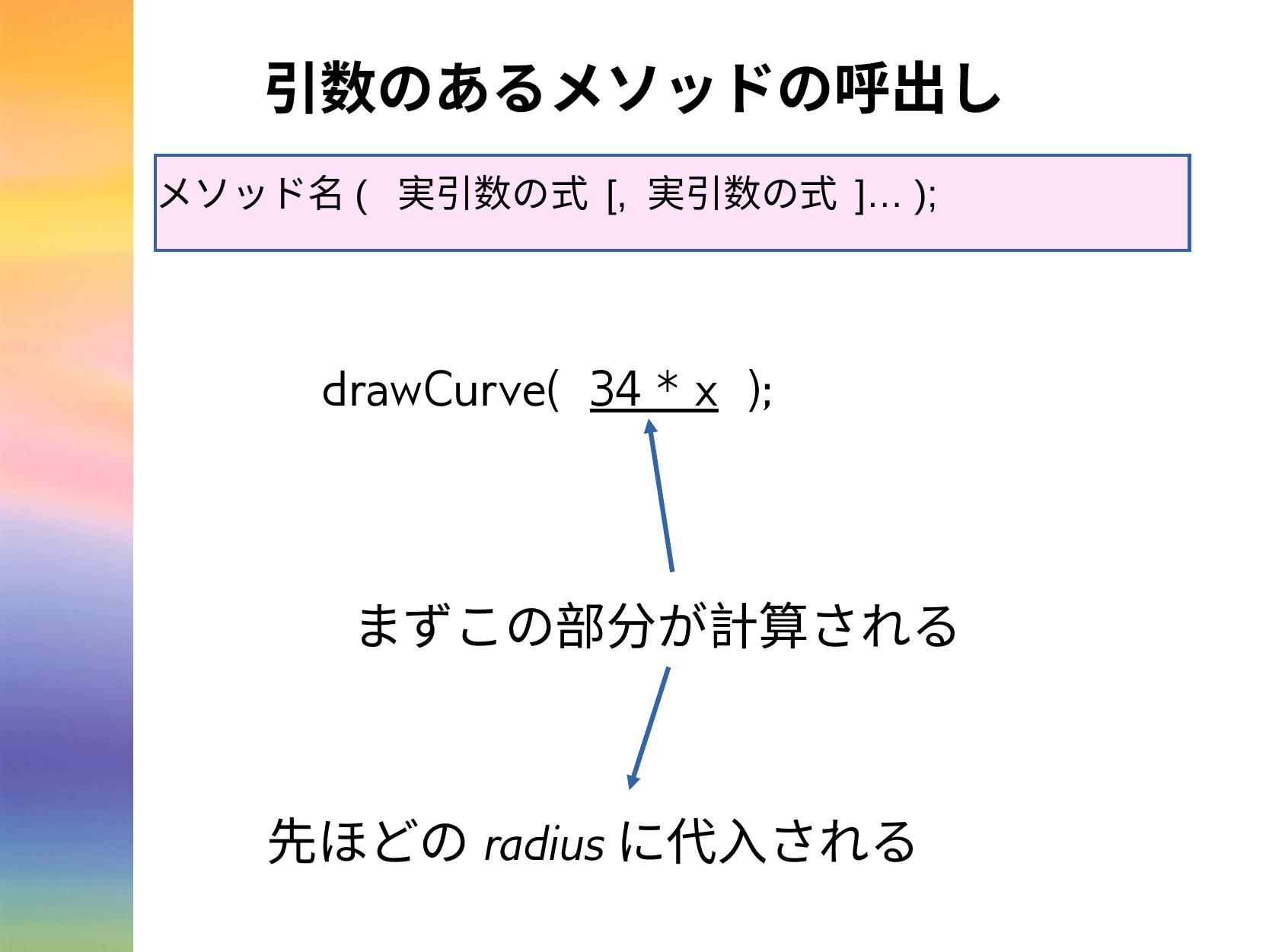

# 引数のあるメソッドの呼出し

メソッド名(  実引数の式 [, 実引数の式 ]… );
drawCurve(  34 * x  );

まずこの部分が計算される

先ほどのradiusに代入される